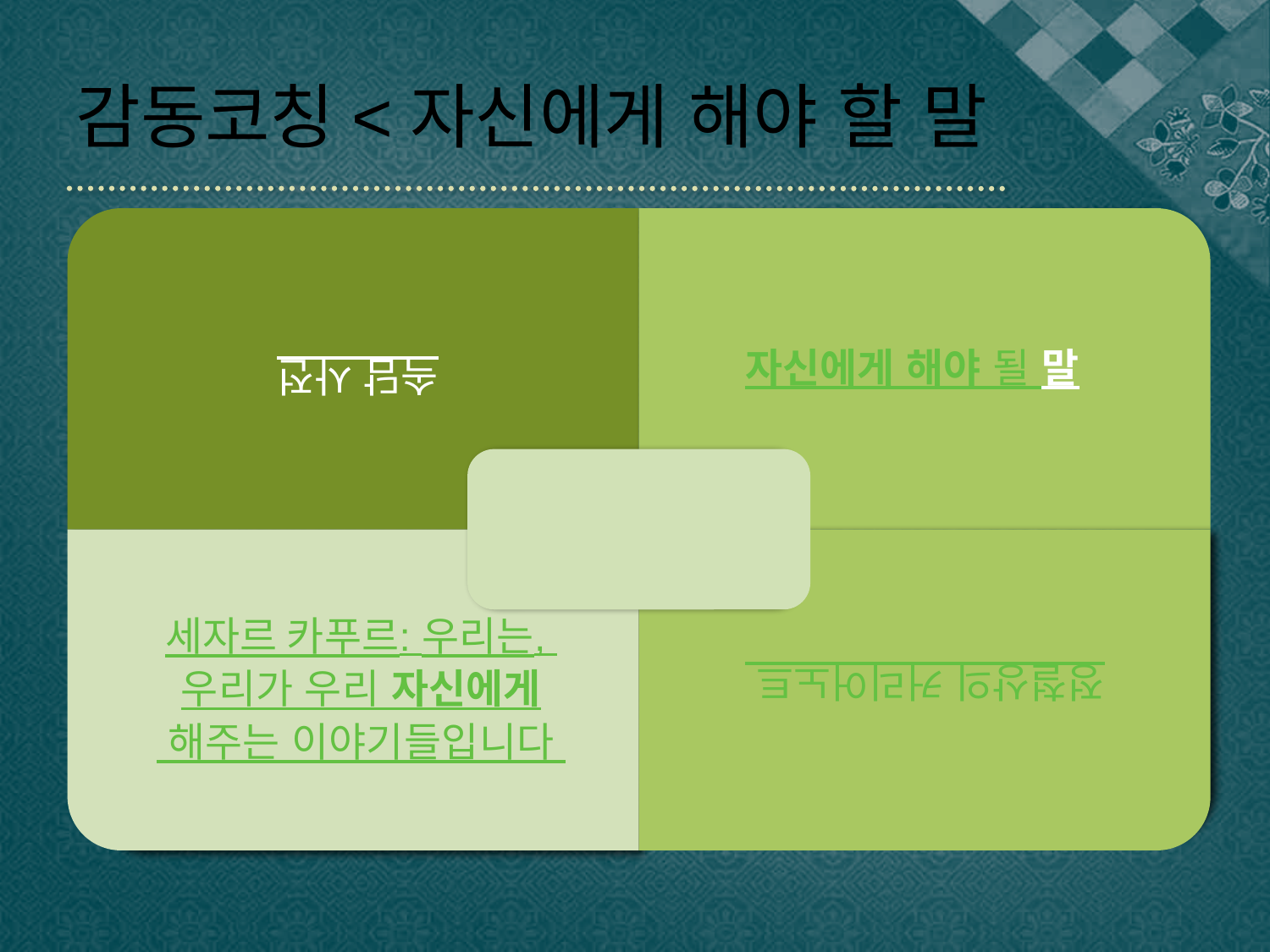

# 감동코칭<자신에게 해야 할 말
속담 사전
자신에게 해야 될 말
세자르 카푸르: 우리는, 우리가 우리 자신에게 해주는 이야기들입니다
정철상의 커리어노트